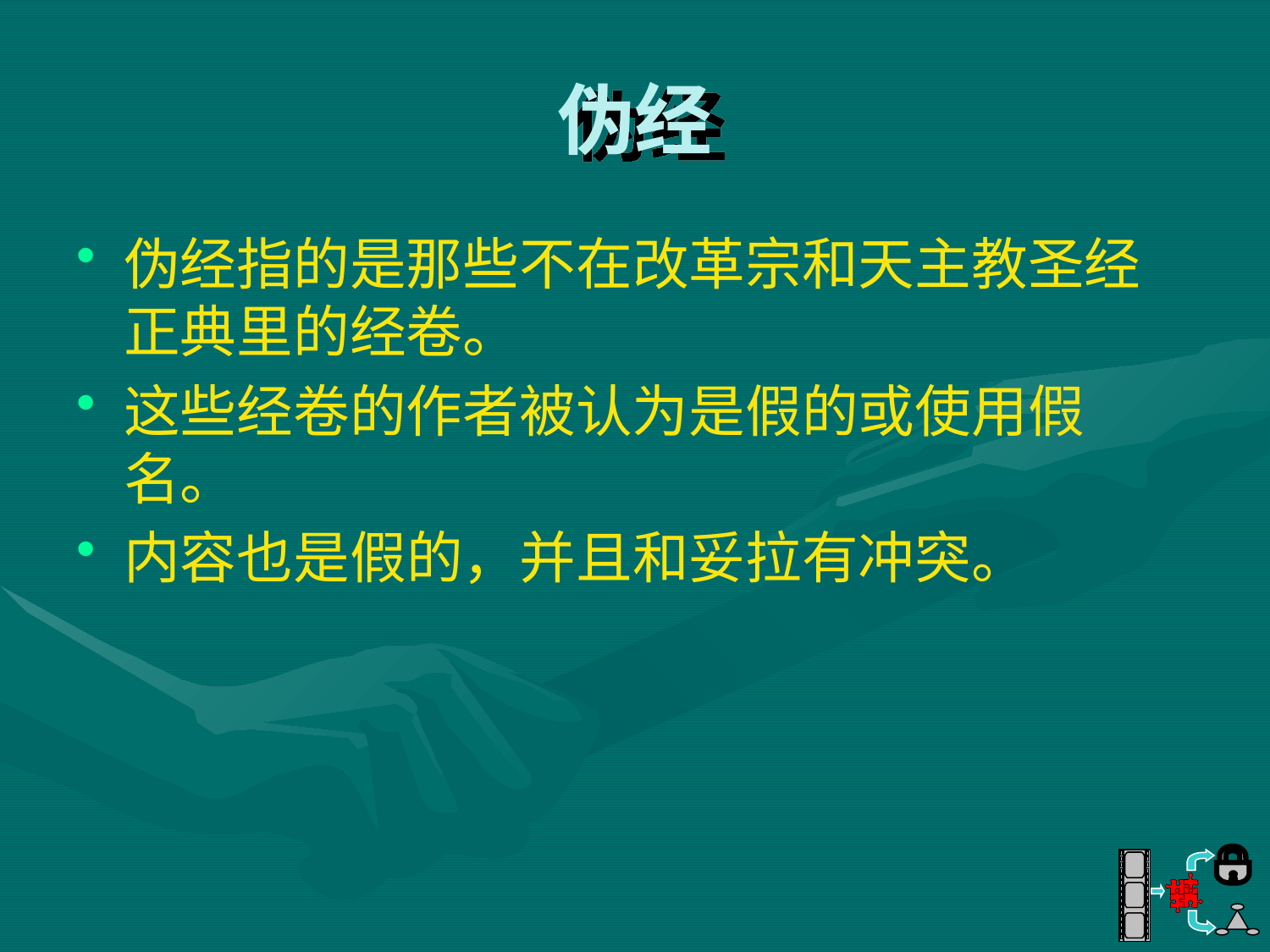

# 伪经
伪经指的是那些不在改革宗和天主教圣经正典里的经卷。
这些经卷的作者被认为是假的或使用假名。
内容也是假的，并且和妥拉有冲突。